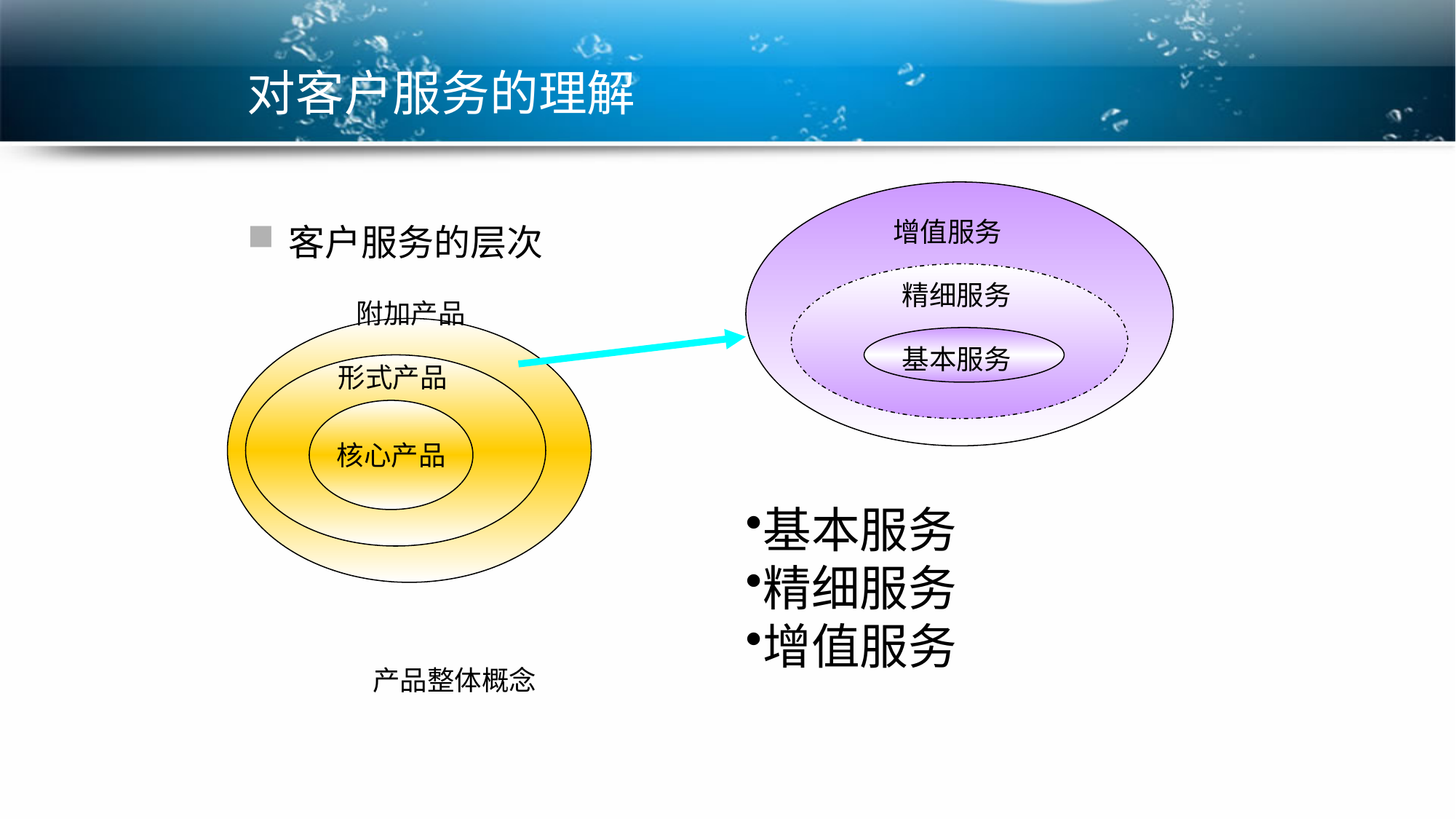

# 对客户服务的理解

客户服务的层次
增值服务

精细服务
附加产品

基本服务

形式产品

核心产品

基本服务
精细服务
增值服务
产品整体概念